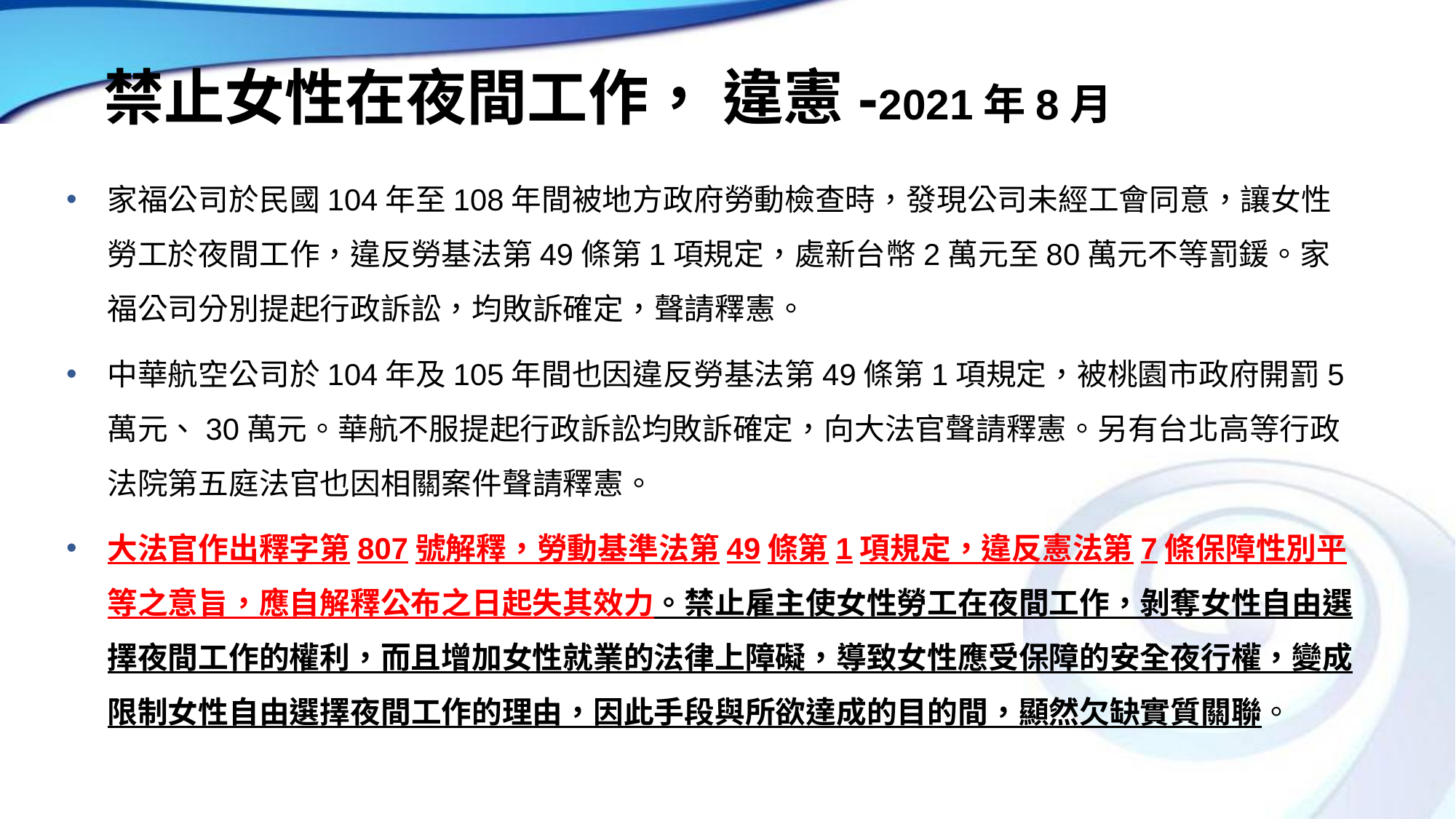

# 禁止女性在夜間工作， 違憲-2021年8月
家福公司於民國104年至108年間被地方政府勞動檢查時，發現公司未經工會同意，讓女性勞工於夜間工作，違反勞基法第49條第1項規定，處新台幣2萬元至80萬元不等罰鍰。家福公司分別提起行政訴訟，均敗訴確定，聲請釋憲。
中華航空公司於104年及105年間也因違反勞基法第49條第1項規定，被桃園市政府開罰5萬元、30萬元。華航不服提起行政訴訟均敗訴確定，向大法官聲請釋憲。另有台北高等行政法院第五庭法官也因相關案件聲請釋憲。
大法官作出釋字第807號解釋，勞動基準法第49條第1項規定，違反憲法第7條保障性別平等之意旨，應自解釋公布之日起失其效力。禁止雇主使女性勞工在夜間工作，剝奪女性自由選擇夜間工作的權利，而且增加女性就業的法律上障礙，導致女性應受保障的安全夜行權，變成限制女性自由選擇夜間工作的理由，因此手段與所欲達成的目的間，顯然欠缺實質關聯。